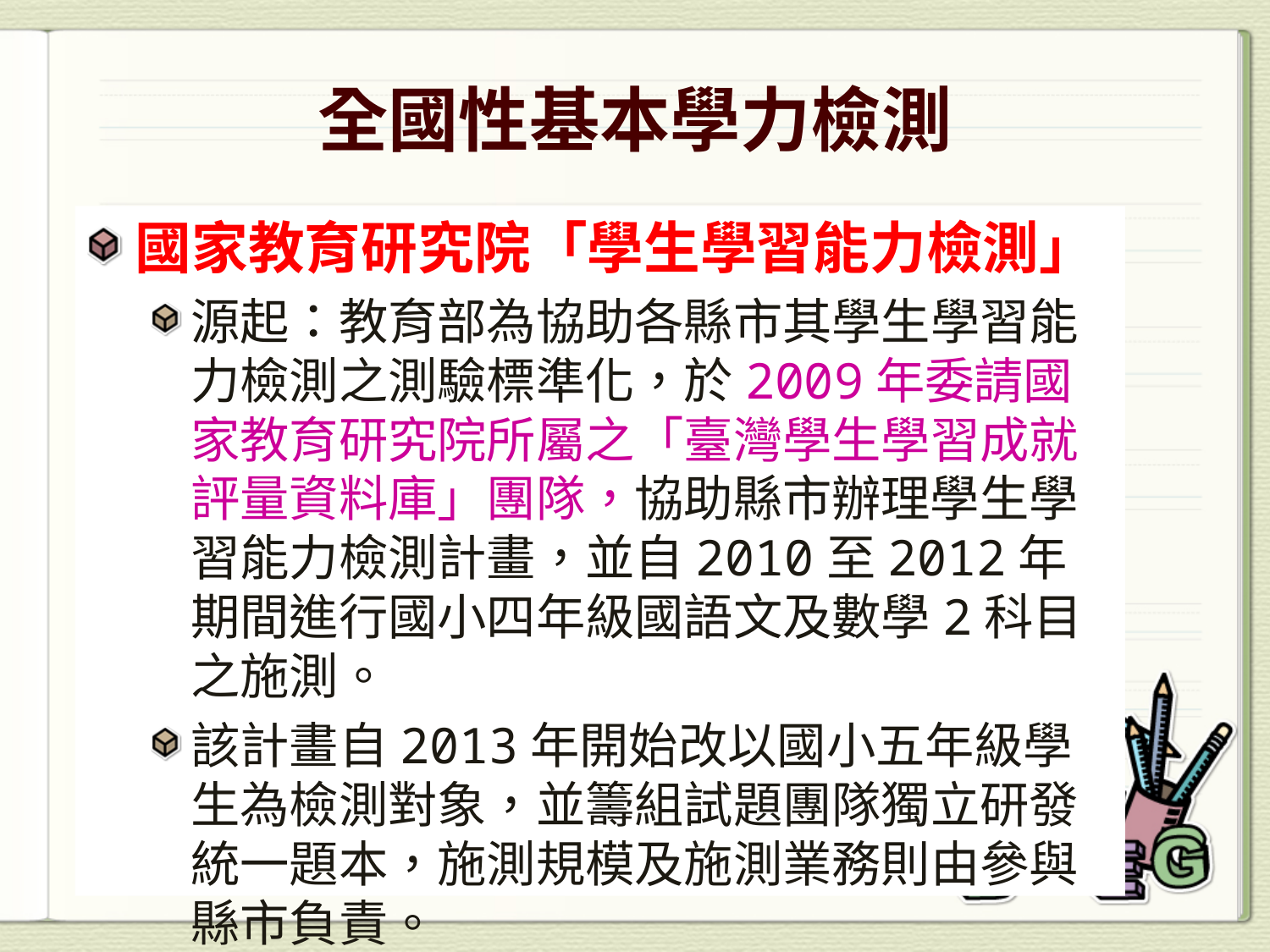

全國性基本學力檢測
國家教育研究院「學生學習能力檢測」
源起：教育部為協助各縣市其學生學習能力檢測之測驗標準化，於2009年委請國家教育研究院所屬之「臺灣學生學習成就評量資料庫」團隊，協助縣市辦理學生學習能力檢測計畫，並自2010至2012年期間進行國小四年級國語文及數學2科目之施測。
該計畫自2013年開始改以國小五年級學生為檢測對象，並籌組試題團隊獨立研發統一題本，施測規模及施測業務則由參與縣市負責。